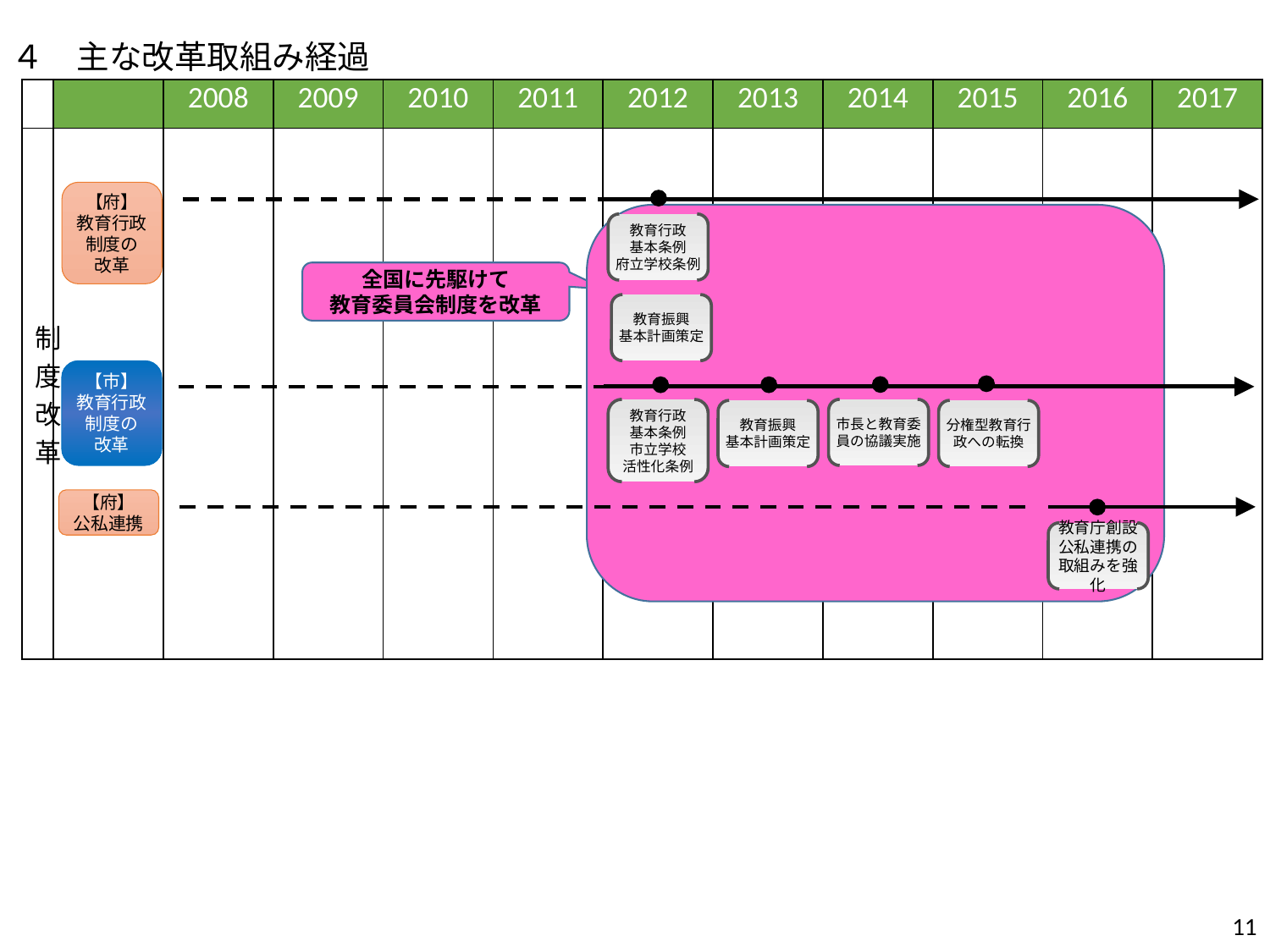

４　主な改革取組み経過
|  |  | 2008 | 2009 | 2010 | 2011 | 2012 | 2013 | 2014 | 2015 | 2016 | 2017 |
| --- | --- | --- | --- | --- | --- | --- | --- | --- | --- | --- | --- |
| 制度改革 |  |  |  |  |  |  |  |  |  |  |  |
【府】
教育行政制度の
改革

教育行政
基本条例
府立学校条例
教育振興
基本計画策定

全国に先駆けて
教育委員会制度を改革
【市】
教育行政制度の
改革

市長と教育委員の協議実施
教育行政
基本条例
市立学校
活性化条例
教育振興
基本計画策定
分権型教育行政への転換

【府】
公私連携

教育庁創設
公私連携の
取組みを強化
11